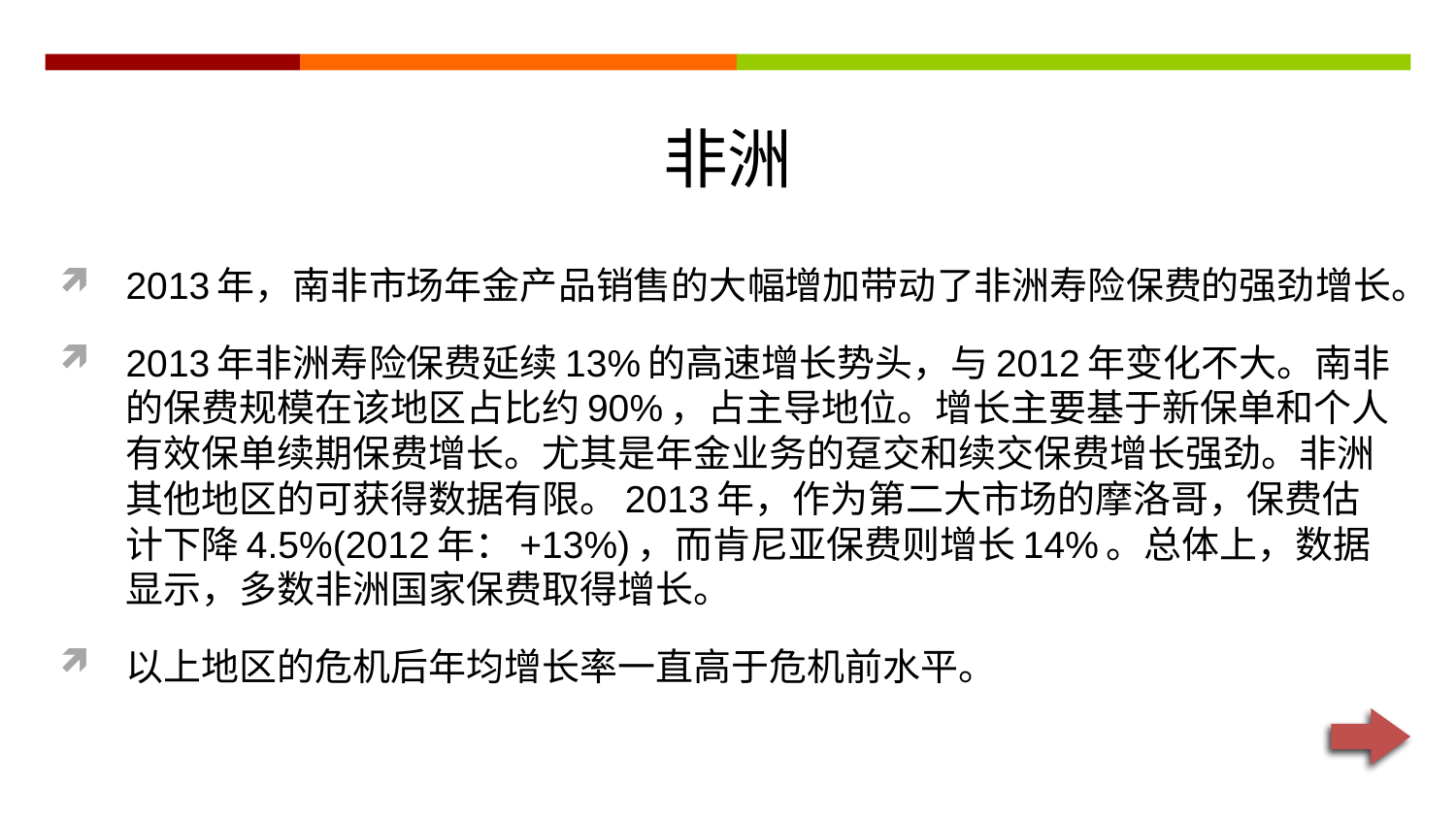

非洲
2013年，南非市场年金产品销售的大幅增加带动了非洲寿险保费的强劲增长。
2013年非洲寿险保费延续13%的高速增长势头，与2012年变化不大。南非的保费规模在该地区占比约90%，占主导地位。增长主要基于新保单和个人有效保单续期保费增长。尤其是年金业务的趸交和续交保费增长强劲。非洲其他地区的可获得数据有限。2013年，作为第二大市场的摩洛哥，保费估计下降4.5%(2012年：+13%)，而肯尼亚保费则增长14%。总体上，数据显示，多数非洲国家保费取得增长。
以上地区的危机后年均增长率一直高于危机前水平。